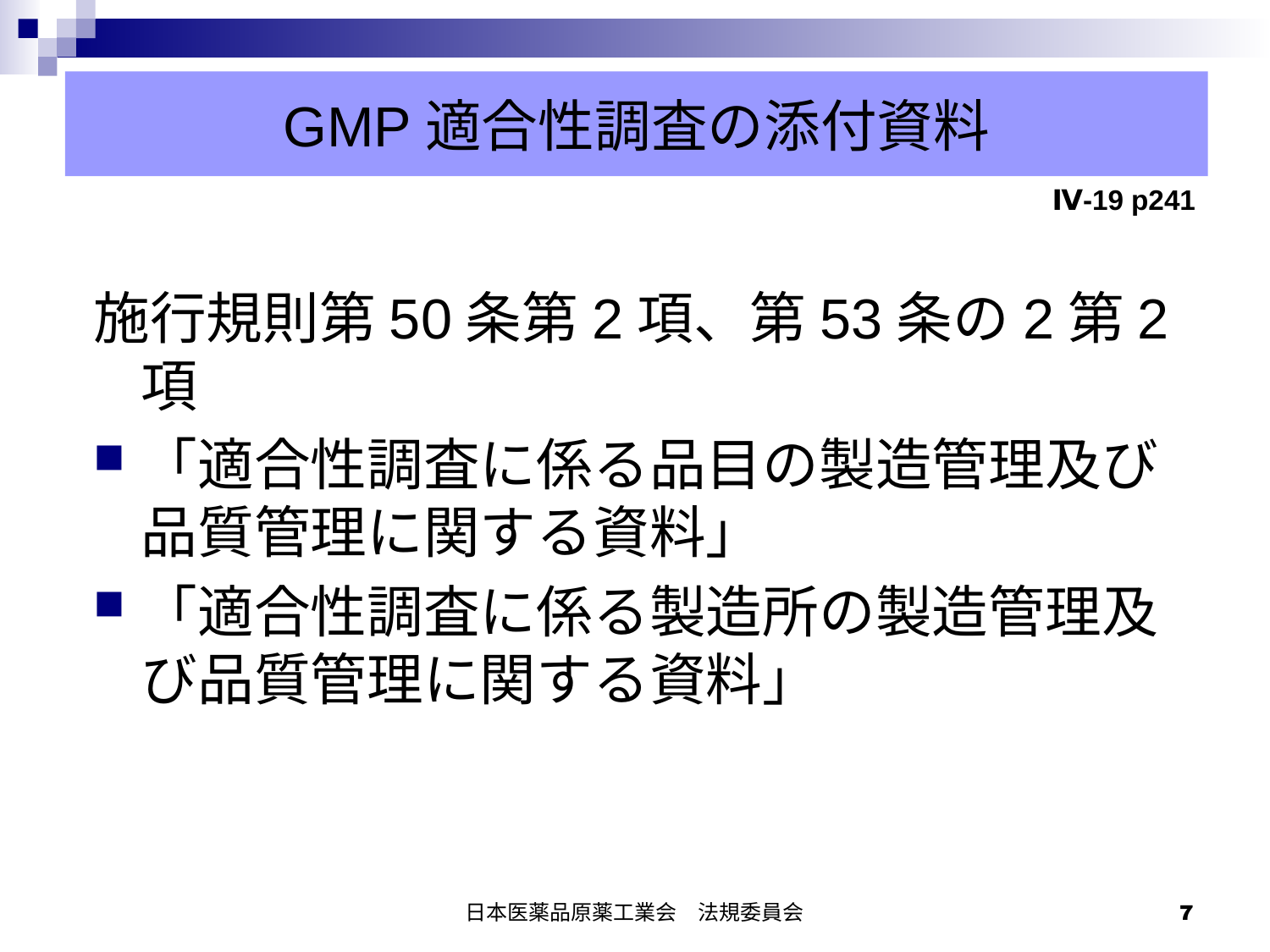

#
GMP適合性調査の添付資料
Ⅳ-19 p241
施行規則第50条第2項、第53条の2第2項
「適合性調査に係る品目の製造管理及び品質管理に関する資料」
「適合性調査に係る製造所の製造管理及び品質管理に関する資料」
日本医薬品原薬工業会　法規委員会
7